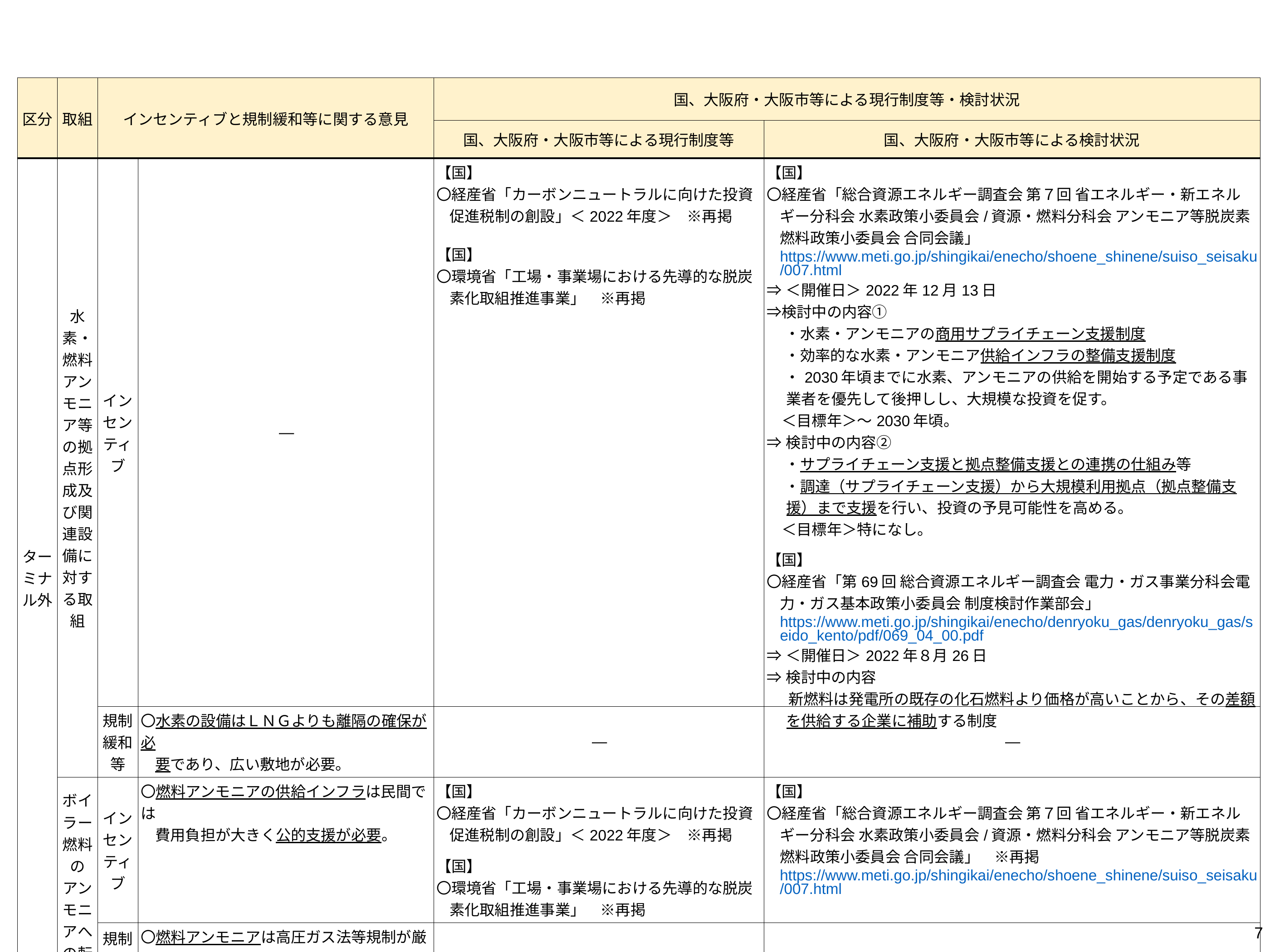

| 区分 | 取組 | インセンティブと規制緩和等に関する意見 |  | 国、大阪府・大阪市等による現行制度等・検討状況 |  |
| --- | --- | --- | --- | --- | --- |
|  |  |  |  | 国、大阪府・大阪市等による現行制度等 | 国、大阪府・大阪市等による検討状況 |
| ターミナル外 | 水素・燃料アンモニア等の拠点形成及び関連設備に対する取組 | インセンティブ | — | 【国】 〇経産省「カーボンニュートラルに向けた投資促進税制の創設」＜2022年度＞　※再掲 【国】 〇環境省「工場・事業場における先導的な脱炭素化取組推進事業」　※再掲 | 【国】 〇経産省「総合資源エネルギー調査会 第７回 省エネルギー・新エネルギー分科会 水素政策小委員会/資源・燃料分科会 アンモニア等脱炭素燃料政策小委員会 合同会議」https://www.meti.go.jp/shingikai/enecho/shoene\_shinene/suiso\_seisaku/007.html ⇒＜開催日＞2022年12月13日 ⇒検討中の内容① 　 ・水素・アンモニアの商用サプライチェーン支援制度 　 ・効率的な水素・アンモニア供給インフラの整備支援制度 　 ・2030年頃までに水素、アンモニアの供給を開始する予定である事業者を優先して後押しし、大規模な投資を促す。 　＜目標年＞～2030年頃。 ⇒検討中の内容② 　 ・サプライチェーン支援と拠点整備支援との連携の仕組み等 　 ・調達（サプライチェーン支援）から大規模利用拠点（拠点整備支援）まで支援を行い、投資の予見可能性を高める。 　＜目標年＞特になし。 【国】 〇経産省「第69回 総合資源エネルギー調査会 電力・ガス事業分科会電力・ガス基本政策小委員会 制度検討作業部会」 https://www.meti.go.jp/shingikai/enecho/denryoku\_gas/denryoku\_gas/seido\_kento/pdf/069\_04\_00.pdf ⇒＜開催日＞2022年８月26日 ⇒検討中の内容 　 新燃料は発電所の既存の化石燃料より価格が高いことから、その差額を供給する企業に補助する制度 |
|  |  | 規制 緩和等 | 〇水素の設備はＬＮＧよりも離隔の確保が必 要であり、広い敷地が必要。 | — | — |
|  | ボイラー燃料の アンモニアへの転換 | インセンティブ | 〇燃料アンモニアの供給インフラは民間では 費用負担が大きく公的支援が必要。 | 【国】 〇経産省「カーボンニュートラルに向けた投資促進税制の創設」＜2022年度＞　※再掲 【国】 〇環境省「工場・事業場における先導的な脱炭素化取組推進事業」　※再掲 | 【国】 〇経産省「総合資源エネルギー調査会 第７回 省エネルギー・新エネルギー分科会 水素政策小委員会/資源・燃料分科会 アンモニア等脱炭素燃料政策小委員会 合同会議」　※再掲 https://www.meti.go.jp/shingikai/enecho/shoene\_shinene/suiso\_seisaku/007.html |
|  |  | 規制 緩和等 | 〇燃料アンモニアは高圧ガス法等規制が厳し いため規制緩和が必要。 | — | — |
7